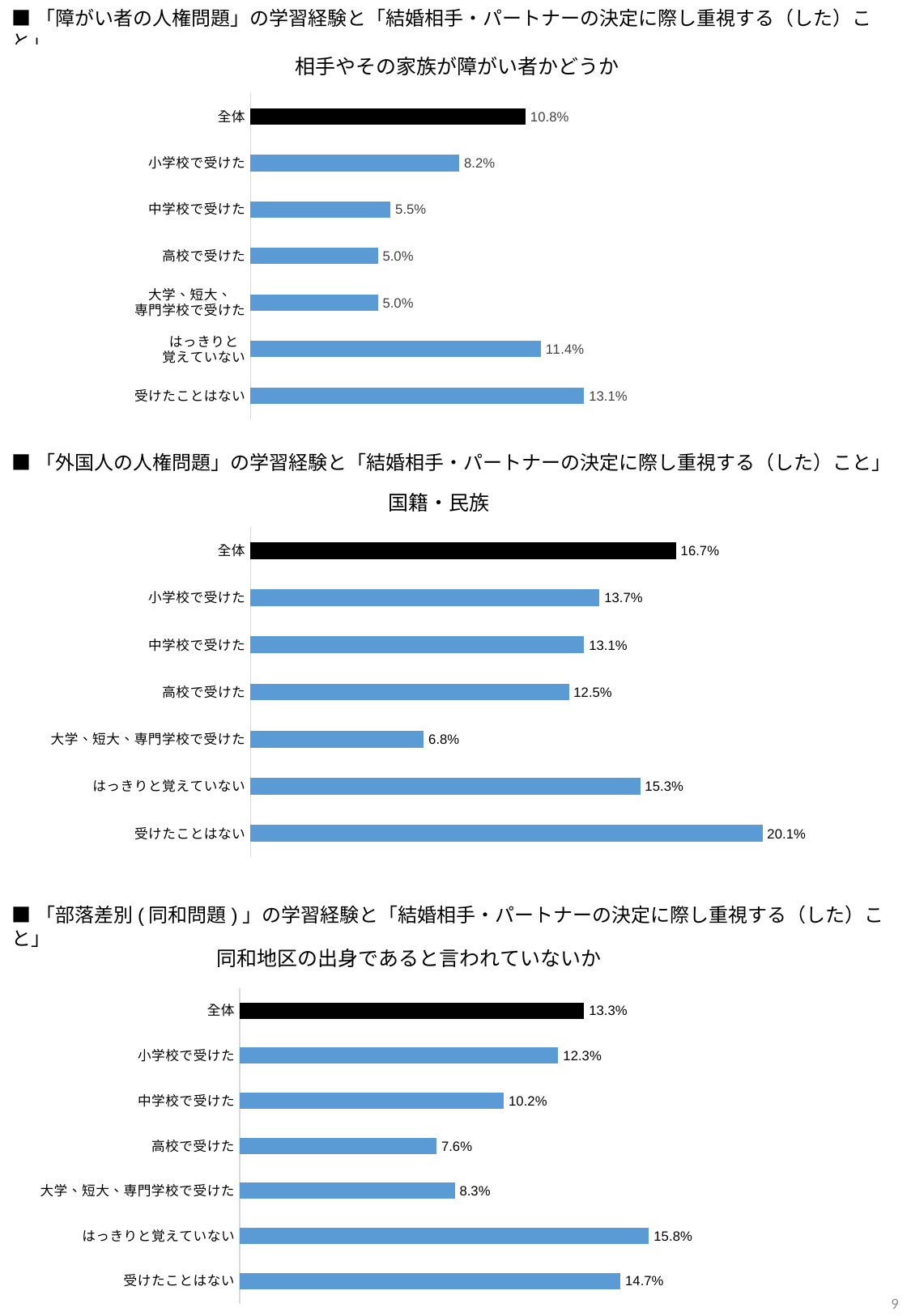

■「障がい者の人権問題」の学習経験と「結婚相手・パートナーの決定に際し重視する（した）こと」

### Chart:

| Category | 相手やその家族が障がい者かどうか |
|---|---|
| 全体 | 0.108 |
| 小学校で受けた | 0.082 |
| 中学校で受けた | 0.055 |
| 高校で受けた | 0.05 |
| 大学、短大、
専門学校で受けた | 0.05 |
| はっきりと
覚えていない | 0.114 |
| 受けたことはない | 0.131 |
■「外国人の人権問題」の学習経験と「結婚相手・パートナーの決定に際し重視する（した）こと」

### Chart:

| Category | 国籍、民族 |
|---|---|
| 全体 | 0.167 |
| 小学校で受けた | 0.137 |
| 中学校で受けた | 0.131 |
| 高校で受けた | 0.125 |
| 大学、短大、専門学校で受けた | 0.068 |
| はっきりと覚えていない | 0.153 |
| 受けたことはない | 0.201 |
■「部落差別(同和問題)」の学習経験と「結婚相手・パートナーの決定に際し重視する（した）こと」

### Chart:

| Category | 同和地区の出身であると言われて |
|---|---|
| 全体 | 0.133 |
| 小学校で受けた | 0.123 |
| 中学校で受けた | 0.102 |
| 高校で受けた | 0.076 |
| 大学、短大、専門学校で受けた | 0.083 |
| はっきりと覚えていない | 0.158 |
| 受けたことはない | 0.147 |
9